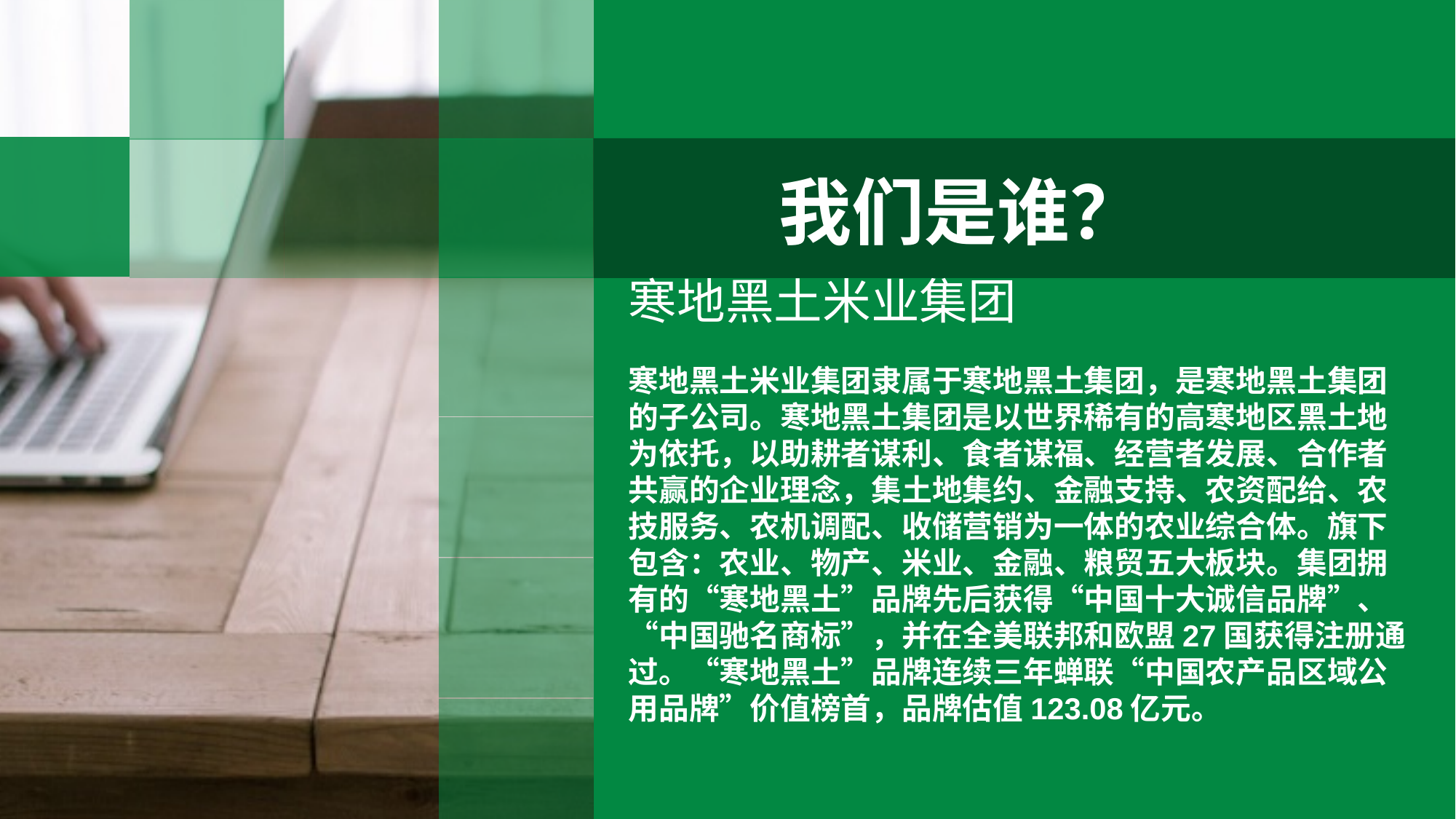

我们是谁？
寒地黑土米业集团

寒地黑土米业集团隶属于寒地黑土集团，是寒地黑土集团的子公司。寒地黑土集团是以世界稀有的高寒地区黑土地为依托，以助耕者谋利、食者谋福、经营者发展、合作者共赢的企业理念，集土地集约、金融支持、农资配给、农技服务、农机调配、收储营销为一体的农业综合体。旗下包含：农业、物产、米业、金融、粮贸五大板块。集团拥有的“寒地黑土”品牌先后获得“中国十大诚信品牌”、“中国驰名商标”，并在全美联邦和欧盟27国获得注册通过。“寒地黑土”品牌连续三年蝉联“中国农产品区域公用品牌”价值榜首，品牌估值123.08亿元。